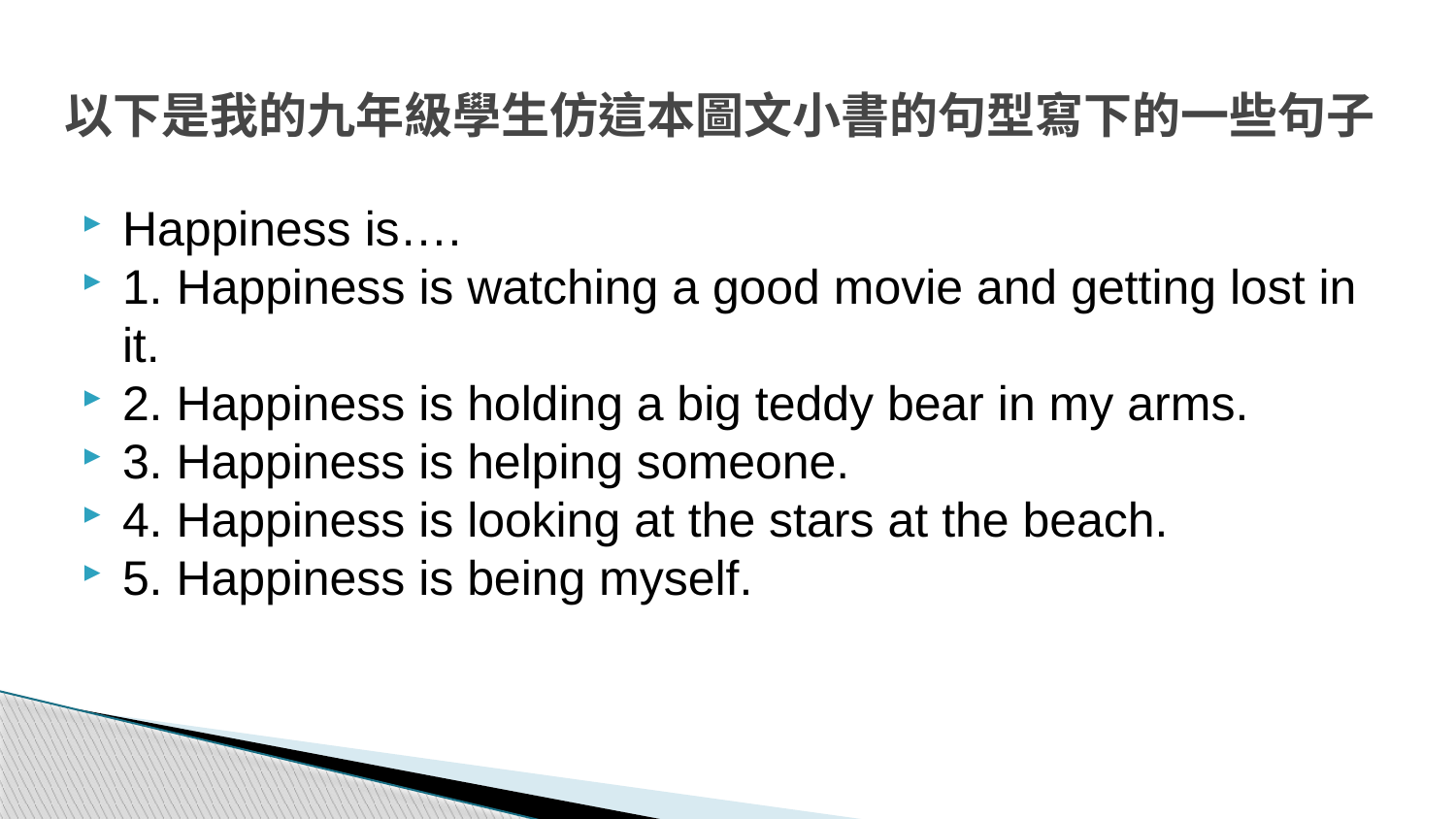

# 以下是我的九年級學生仿這本圖文小書的句型寫下的一些句子
Happiness is….
1. Happiness is watching a good movie and getting lost in it.
2. Happiness is holding a big teddy bear in my arms.
3. Happiness is helping someone.
4. Happiness is looking at the stars at the beach.
5. Happiness is being myself.